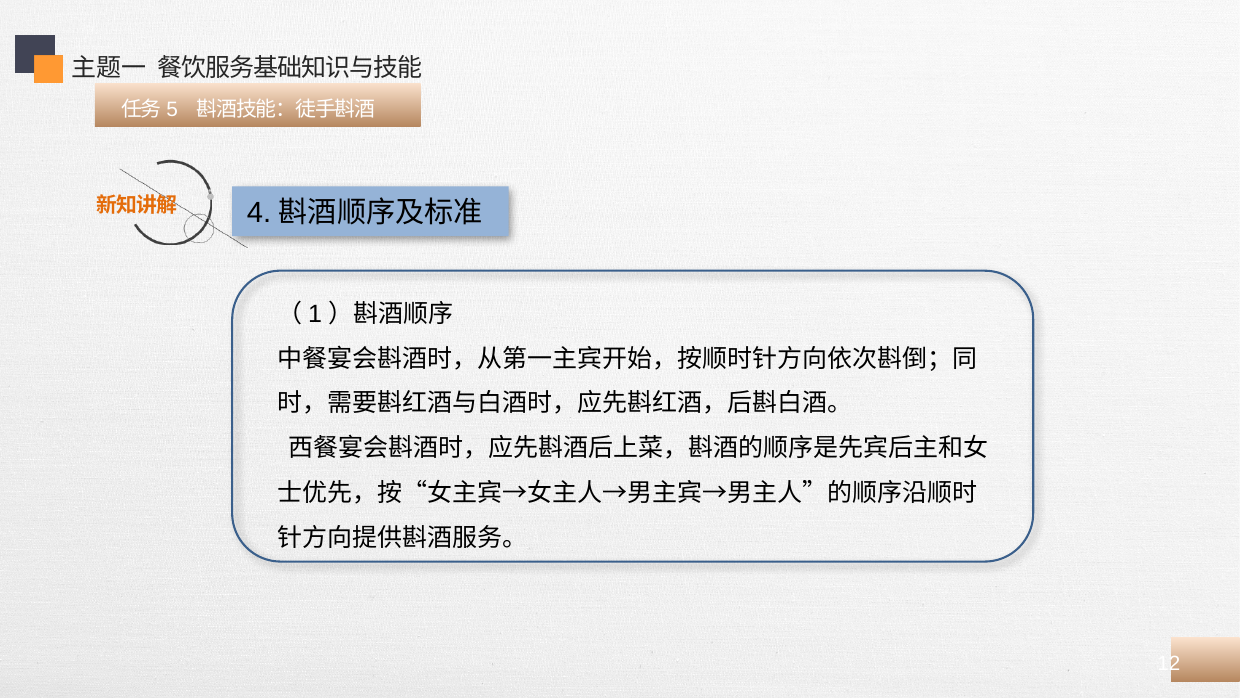

主题一  餐饮服务基础知识与技能

 任务5   斟酒技能：徒手斟酒
4.斟酒顺序及标准

（1）斟酒顺序
中餐宴会斟酒时，从第一主宾开始，按顺时针方向依次斟倒；同时，需要斟红酒与白酒时，应先斟红酒，后斟白酒。
 西餐宴会斟酒时，应先斟酒后上菜，斟酒的顺序是先宾后主和女士优先，按“女主宾→女主人→男主宾→男主人”的顺序沿顺时针方向提供斟酒服务。